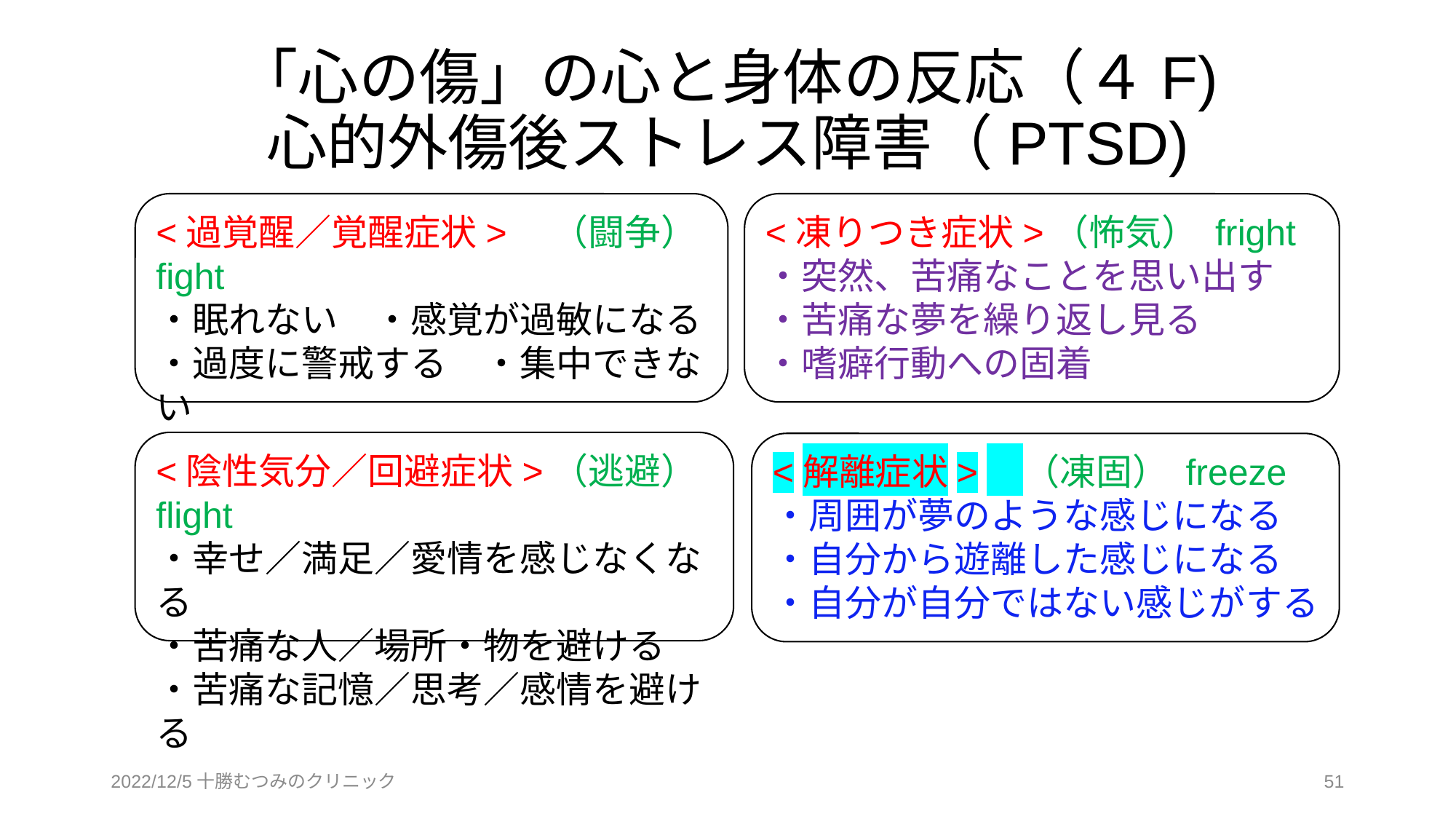

# 「心の傷」の心と身体の反応（４F) 心的外傷後ストレス障害（PTSD)
<過覚醒／覚醒症状>　（闘争） fight
・眠れない　・感覚が過敏になる
・過度に警戒する　・集中できない
・過剰にビックリする　・イライラする

<凍りつき症状>（怖気） fright
・突然、苦痛なことを思い出す
・苦痛な夢を繰り返し見る
・嗜癖行動への固着

<陰性気分／回避症状>（逃避）flight
・幸せ／満足／愛情を感じなくなる
・苦痛な人／場所・物を避ける
・苦痛な記憶／思考／感情を避ける

<解離症状>　（凍固） freeze
・周囲が夢のような感じになる
・自分から遊離した感じになる
・自分が自分ではない感じがする

2022/12/5十勝むつみのクリニック
51